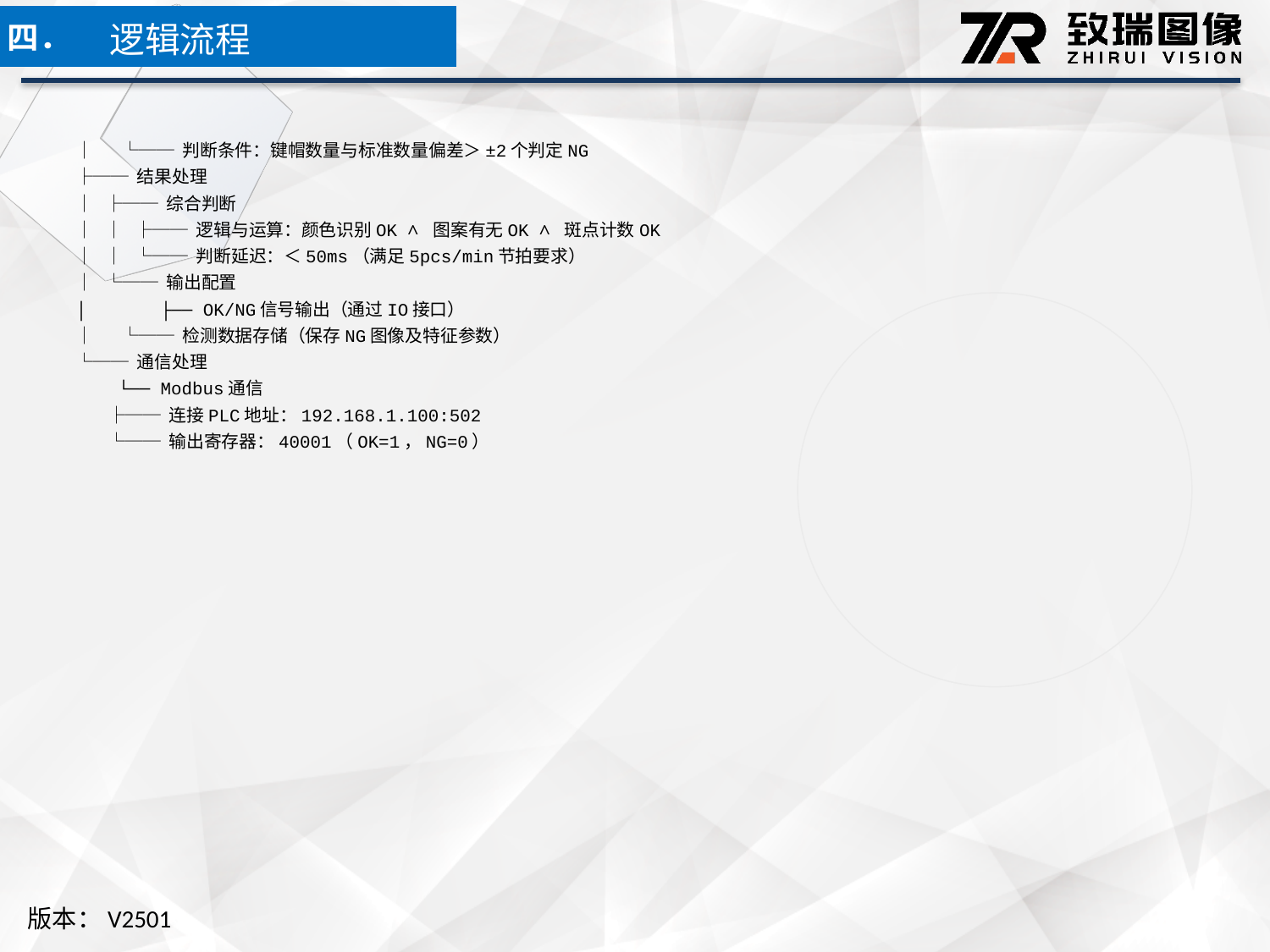

逻辑流程
四．

│       └── 判断条件：键帽数量与标准数量偏差＞±2个判定NG
├── 结果处理
│   ├── 综合判断
│   │   ├── 逻辑与运算：颜色识别OK ∧ 图案有无OK ∧ 斑点计数OK
│   │   └── 判断延迟：＜50ms（满足5pcs/min节拍要求）
│   └── 输出配置
│       ├── OK/NG信号输出（通过IO接口）
│       └── 检测数据存储（保存NG图像及特征参数）
└── 通信处理
    └── Modbus通信
        ├── 连接PLC地址：192.168.1.100:502
        └── 输出寄存器：40001（OK=1，NG=0）